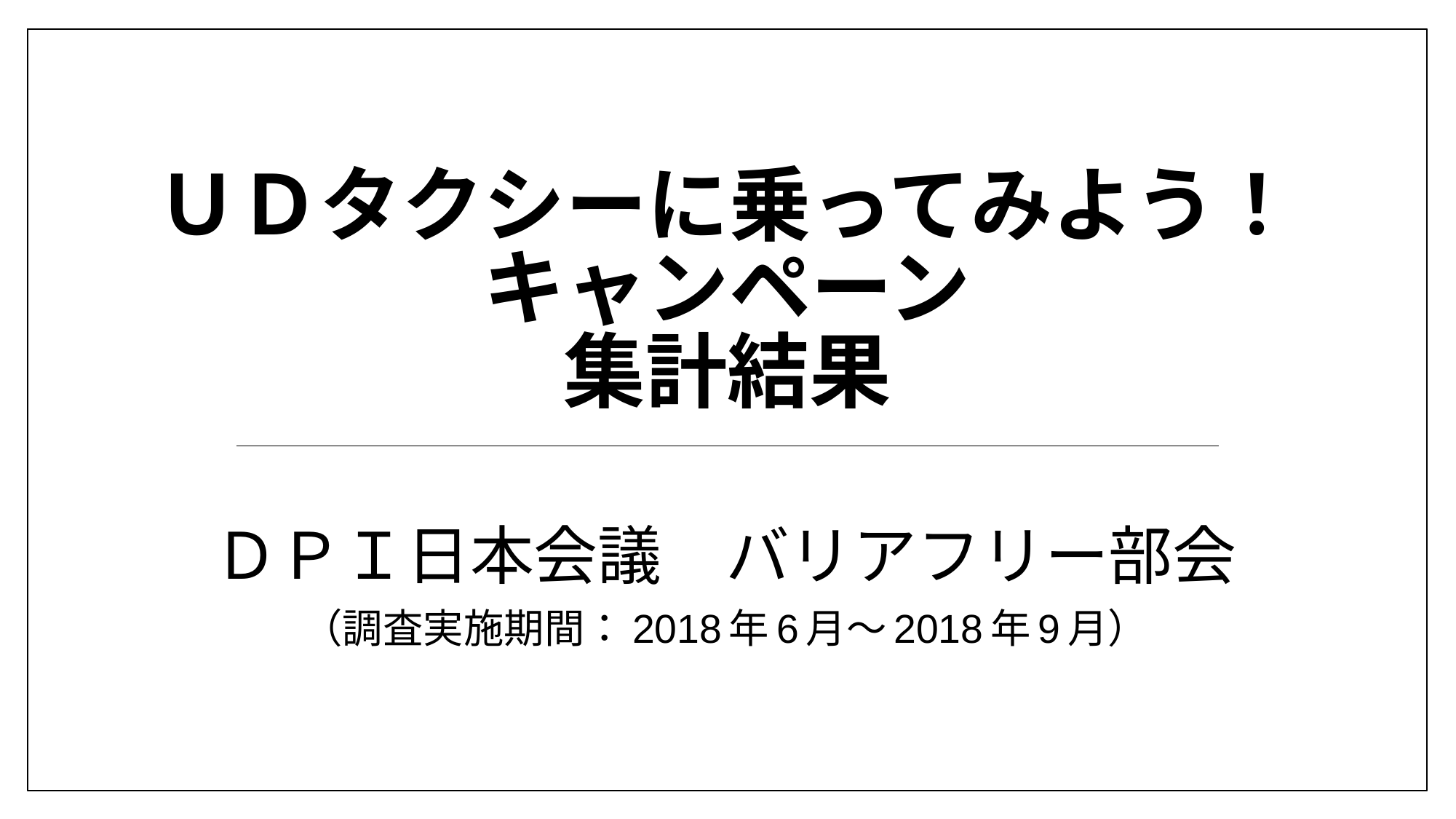

# ＵＤタクシーに乗ってみよう！キャンペーン 集計結果
ＤＰＩ日本会議　バリアフリー部会
（調査実施期間：2018年6月～2018年9月）